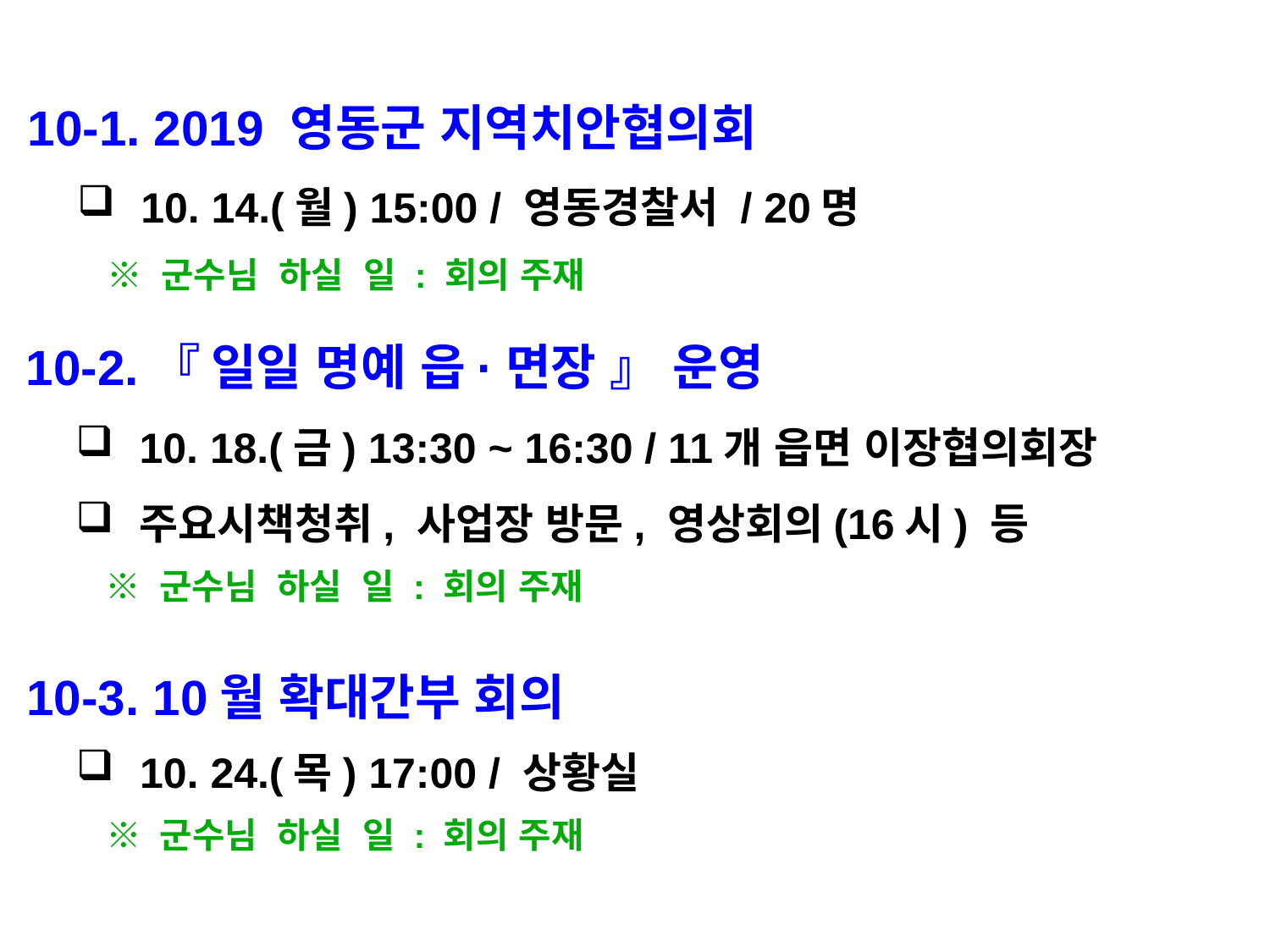

10-1. 2019 영동군 지역치안협의회
10. 14.(월) 15:00 / 영동경찰서 / 20명
   ※ 군수님  하실  일 : 회의 주재
 10-2.『 일일 명예 읍·면장 』 운영
10. 18.(금) 13:30 ~ 16:30 / 11개 읍면 이장협의회장
주요시책청취, 사업장 방문, 영상회의(16시) 등
   ※ 군수님  하실  일 : 회의 주재
 10-3. 10월 확대간부 회의
10. 24.(목) 17:00 / 상황실
   ※ 군수님  하실  일 : 회의 주재